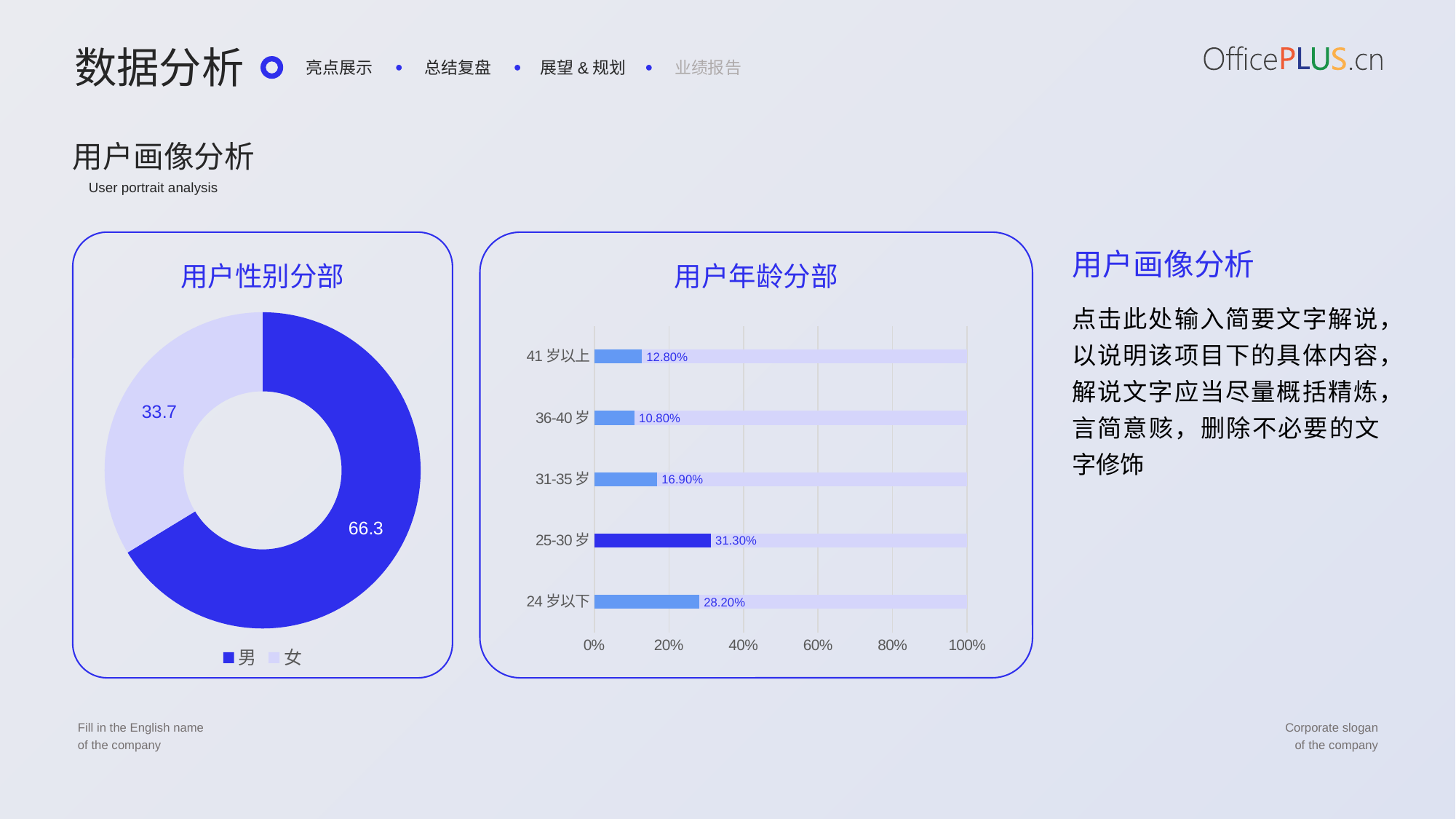

数据分析

亮点展示
总结复盘
展望&规划
业绩报告

用户画像分析
User portrait analysis

用户画像分析
用户性别分部
用户年龄分部
点击此处输入简要文字解说，以说明该项目下的具体内容，解说文字应当尽量概括精炼，言简意赅，删除不必要的文字修饰

### Chart

| Category | 比例 |
|---|---|
| 男 | 66.3 |
| 女 | 33.7 |

### Chart

| Category | 系列 2 | 系列 1 |
|---|---|---|
| 24岁以下 | 1.0 | 0.282 |
| 25-30岁 | 1.0 | 0.313 |
| 31-35岁 | 1.0 | 0.169 |
| 36-40岁 | 1.0 | 0.108 |
| 41岁以上 | 1.0 | 0.128 |
Fill in the English name
of the company
Corporate slogan
of the company